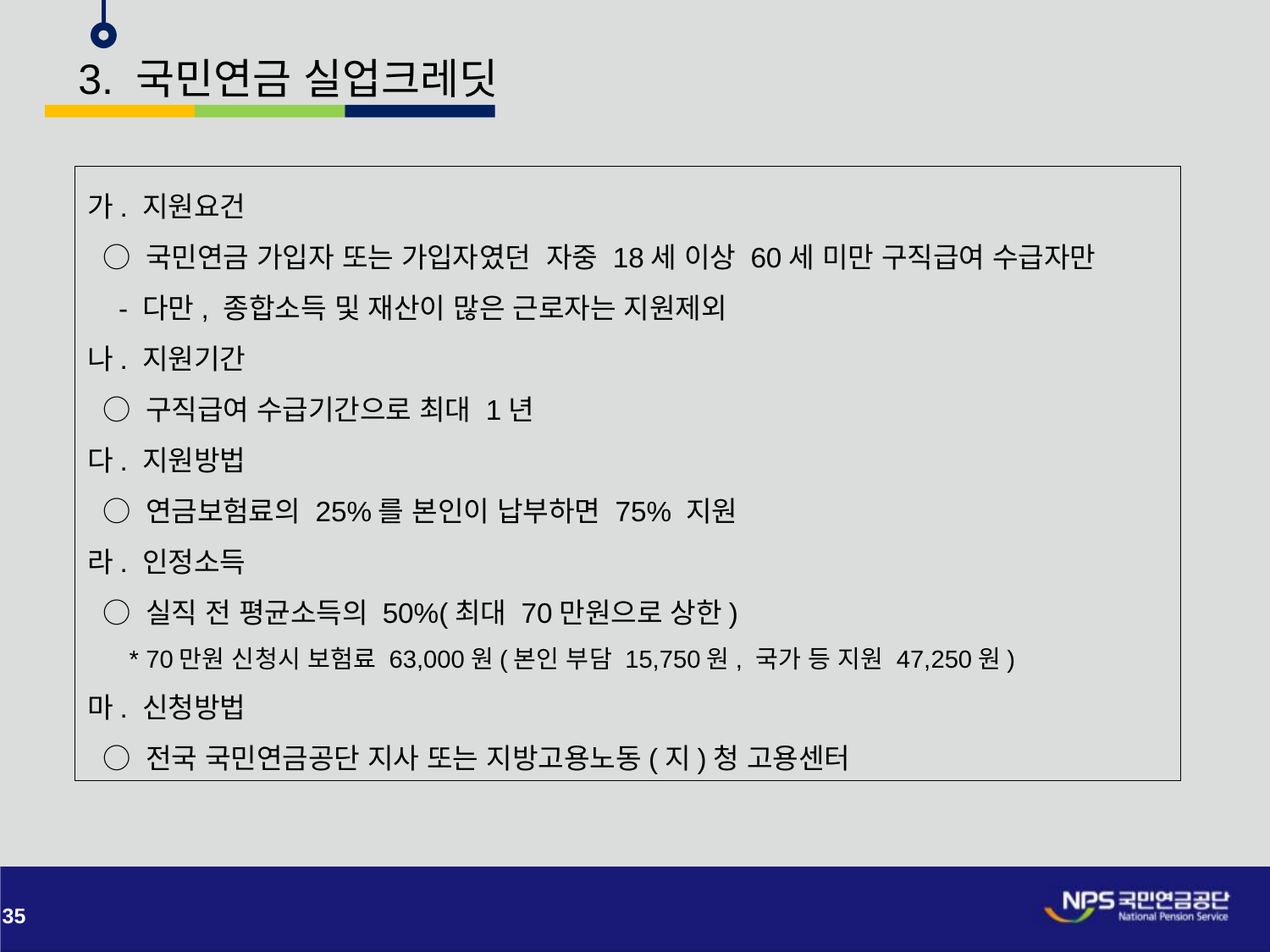

3. 국민연금 실업크레딧

가. 지원요건
  ○ 국민연금 가입자 또는 가입자였던  자중 18세 이상 60세 미만 구직급여 수급자만
    - 다만, 종합소득 및 재산이 많은 근로자는 지원제외
나. 지원기간
  ○ 구직급여 수급기간으로 최대 1년
다. 지원방법
  ○ 연금보험료의 25%를 본인이 납부하면 75% 지원
라. 인정소득
  ○ 실직 전 평균소득의 50%(최대 70만원으로 상한)
      * 70만원 신청시 보험료 63,000원(본인 부담 15,750원, 국가 등 지원 47,250원)
마. 신청방법
  ○ 전국 국민연금공단 지사 또는 지방고용노동(지)청 고용센터
35